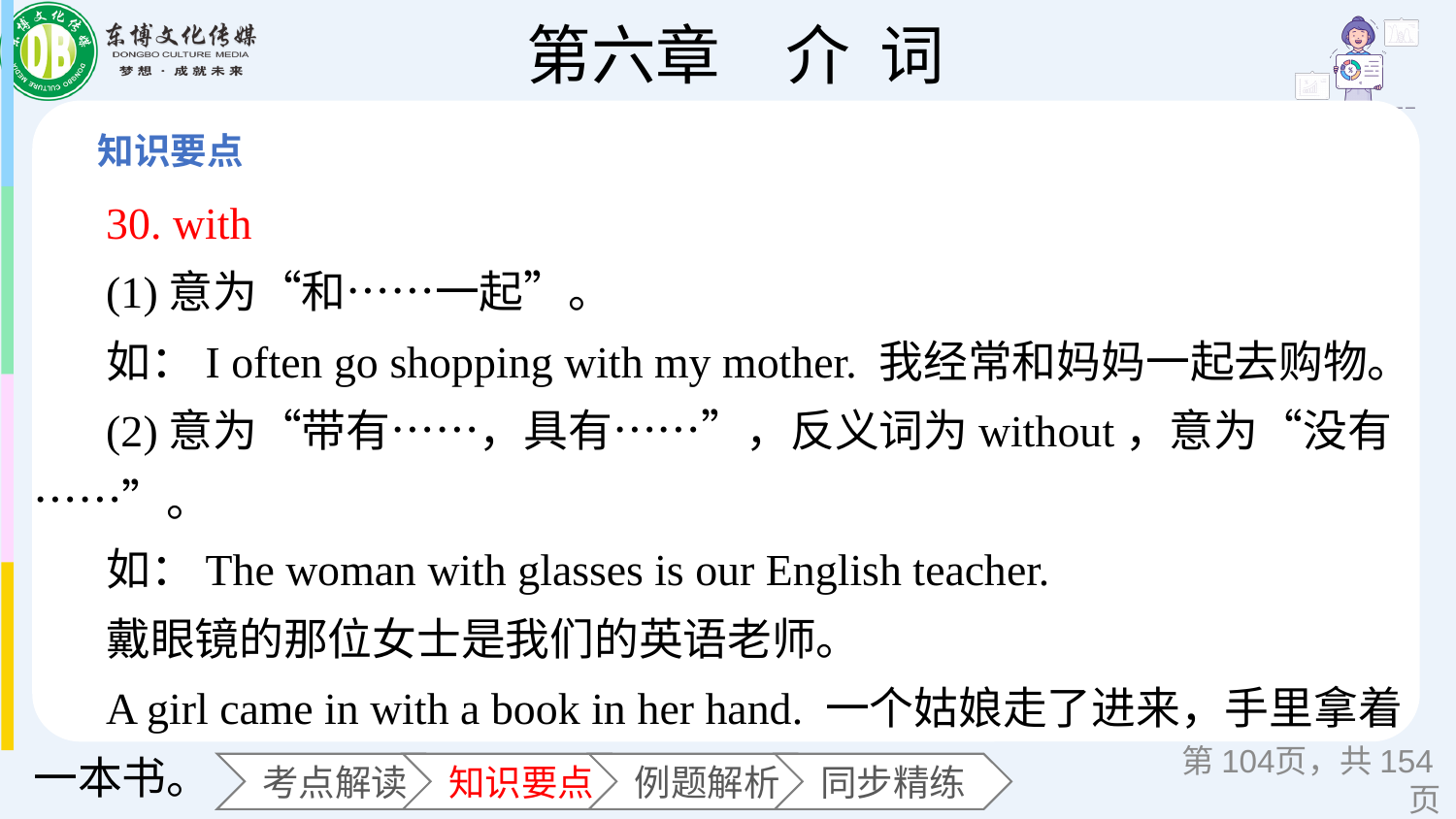

30. with
(1)意为“和……一起”。
如：I often go shopping with my mother. 我经常和妈妈一起去购物。
(2)意为“带有……，具有……”，反义词为without，意为“没有……”。
如：The woman with glasses is our English teacher.
戴眼镜的那位女士是我们的英语老师。
A girl came in with a book in her hand. 一个姑娘走了进来，手里拿着一本书。
第104页，共154页